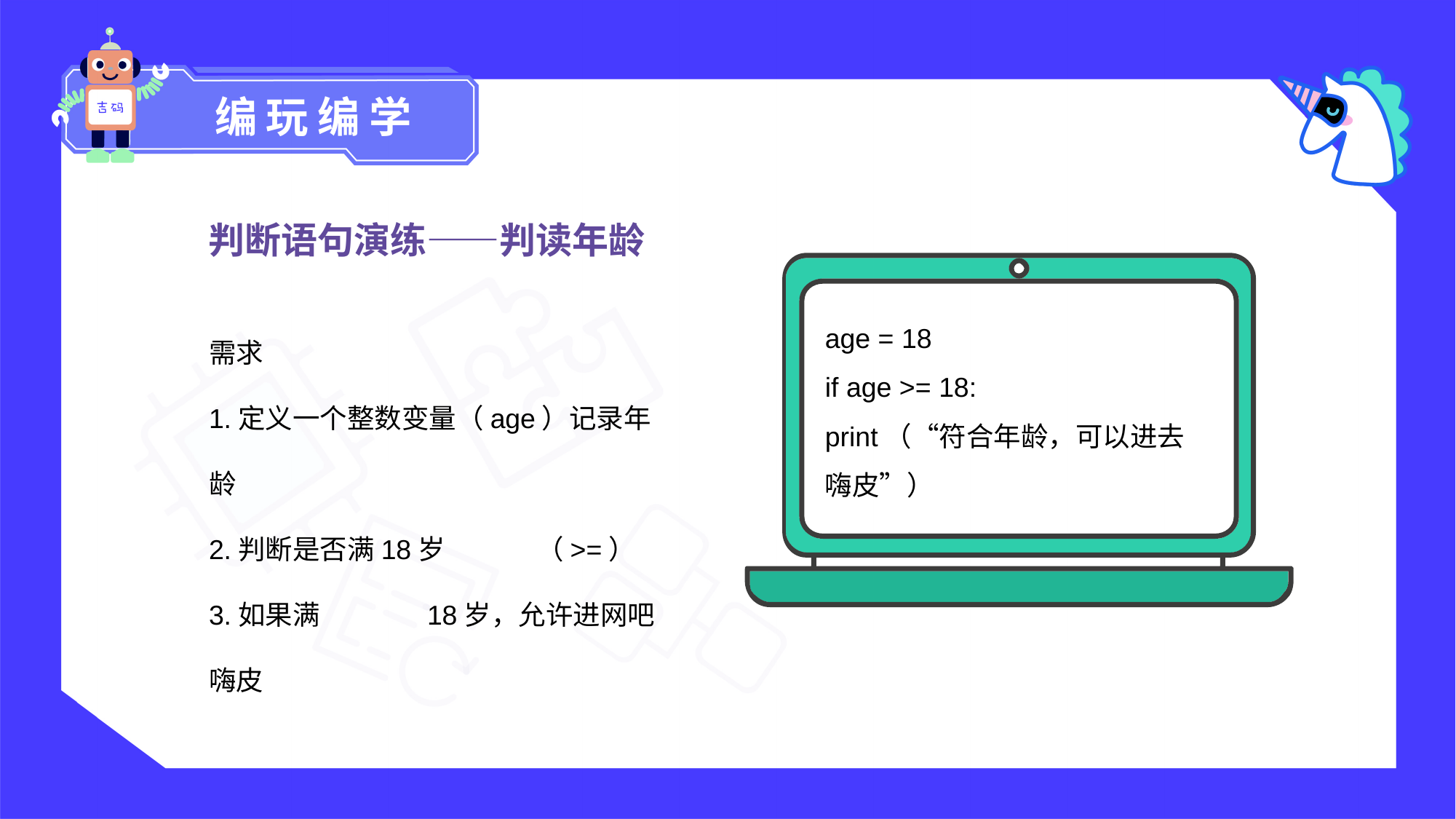

编玩编学
判断语句演练——判读年龄

需求
1.定义⼀个整数变量（age）记录年龄
2.判断是否满18岁	（>=）
3.如果满	18岁，允许进网吧嗨⽪
age = 18
if age >= 18:
print（“符合年龄，可以进去嗨皮”）